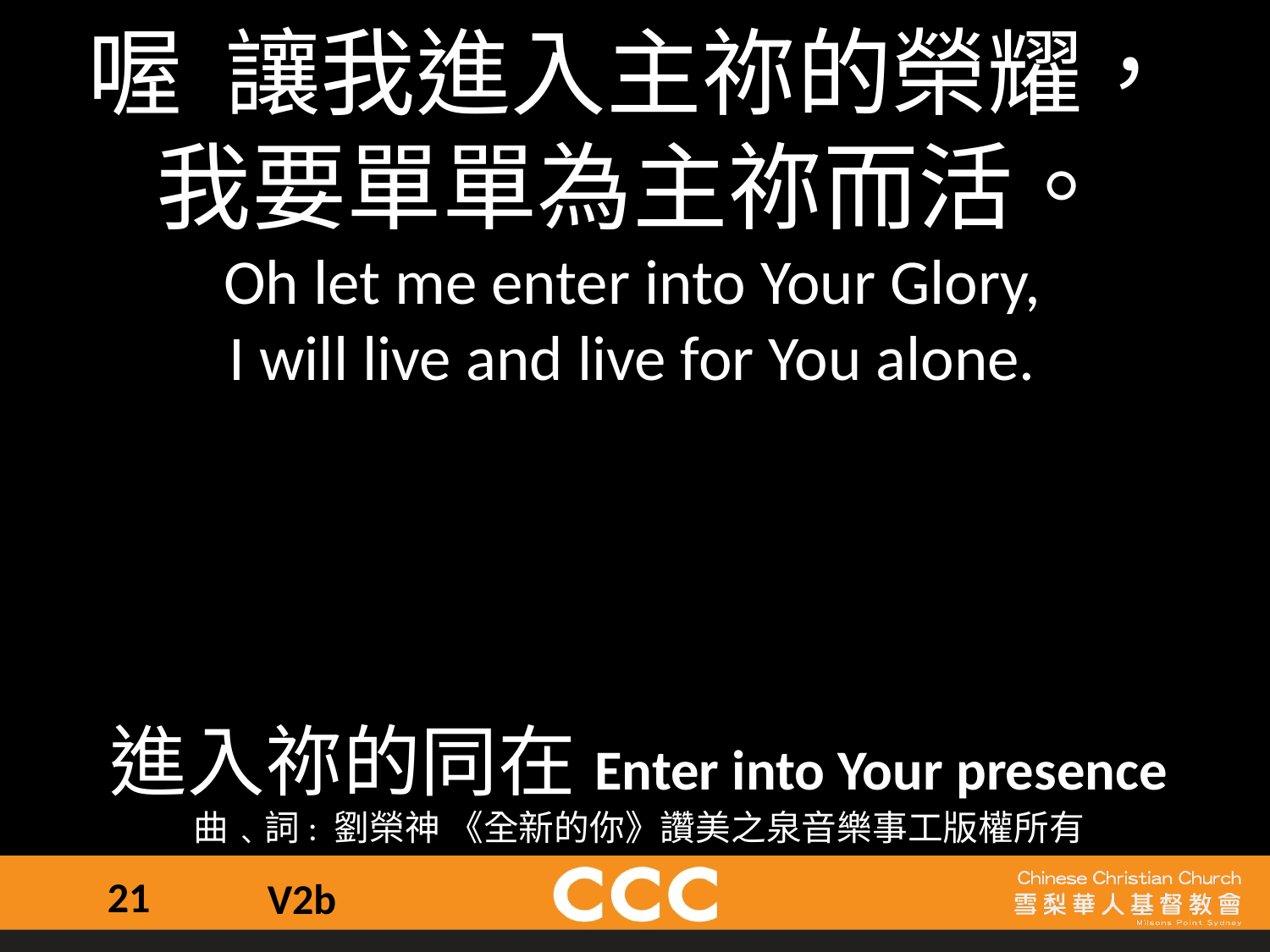

喔  讓我進入主祢的榮耀，
我要單單為主祢而活。
Oh let me enter into Your Glory,
I will live and live for You alone.

進入祢的同在Enter into Your presence
曲﹑詞: 劉榮神 《全新的你》讚美之泉音樂事工版權所有

21
V2b